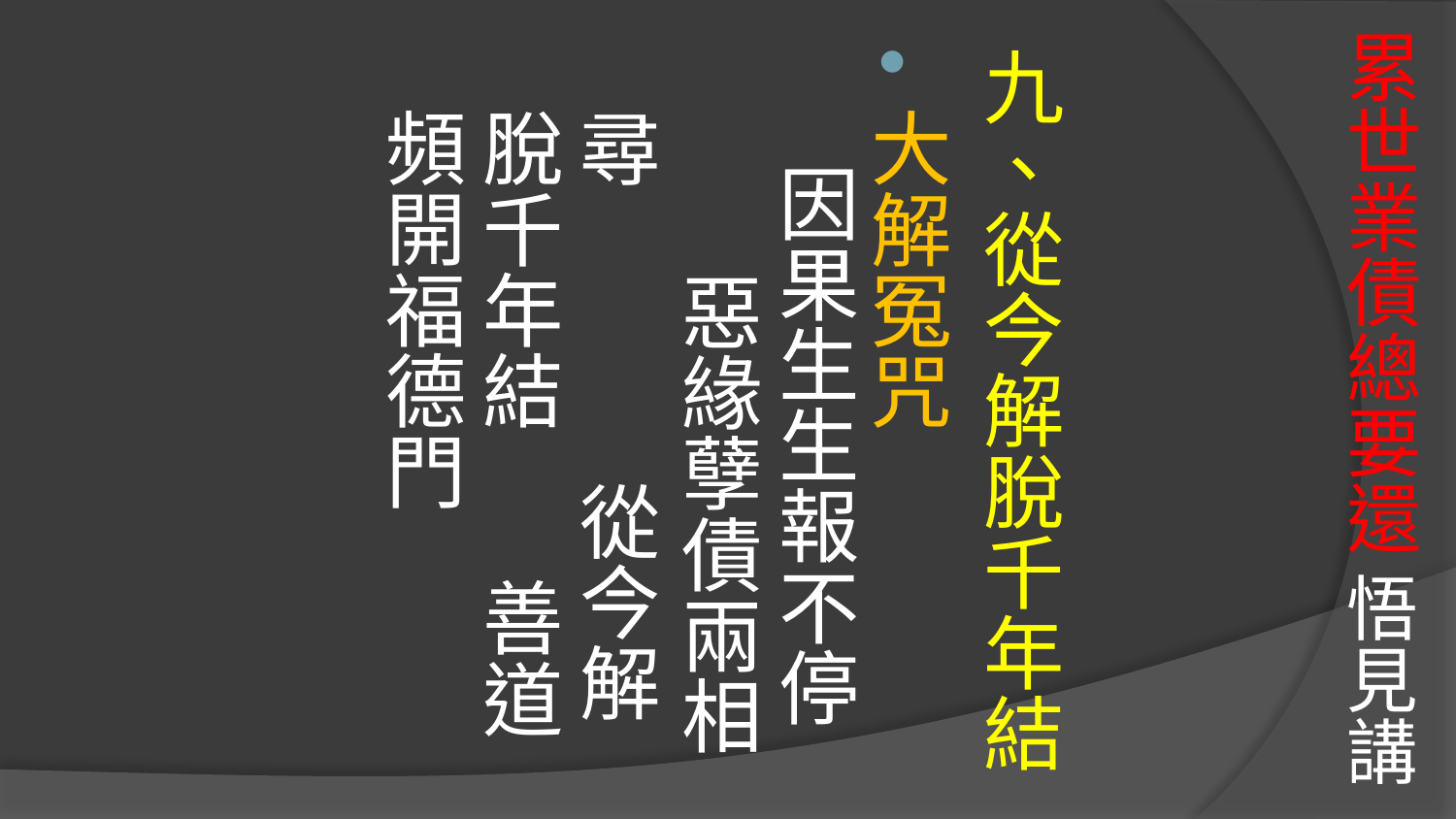

# 累世業債總要還 悟見講
九、從今解脫千年結
大解冤咒                       因果生生報不停            惡緣孽債兩相尋                從今解脫千年結        善道頻開福德門